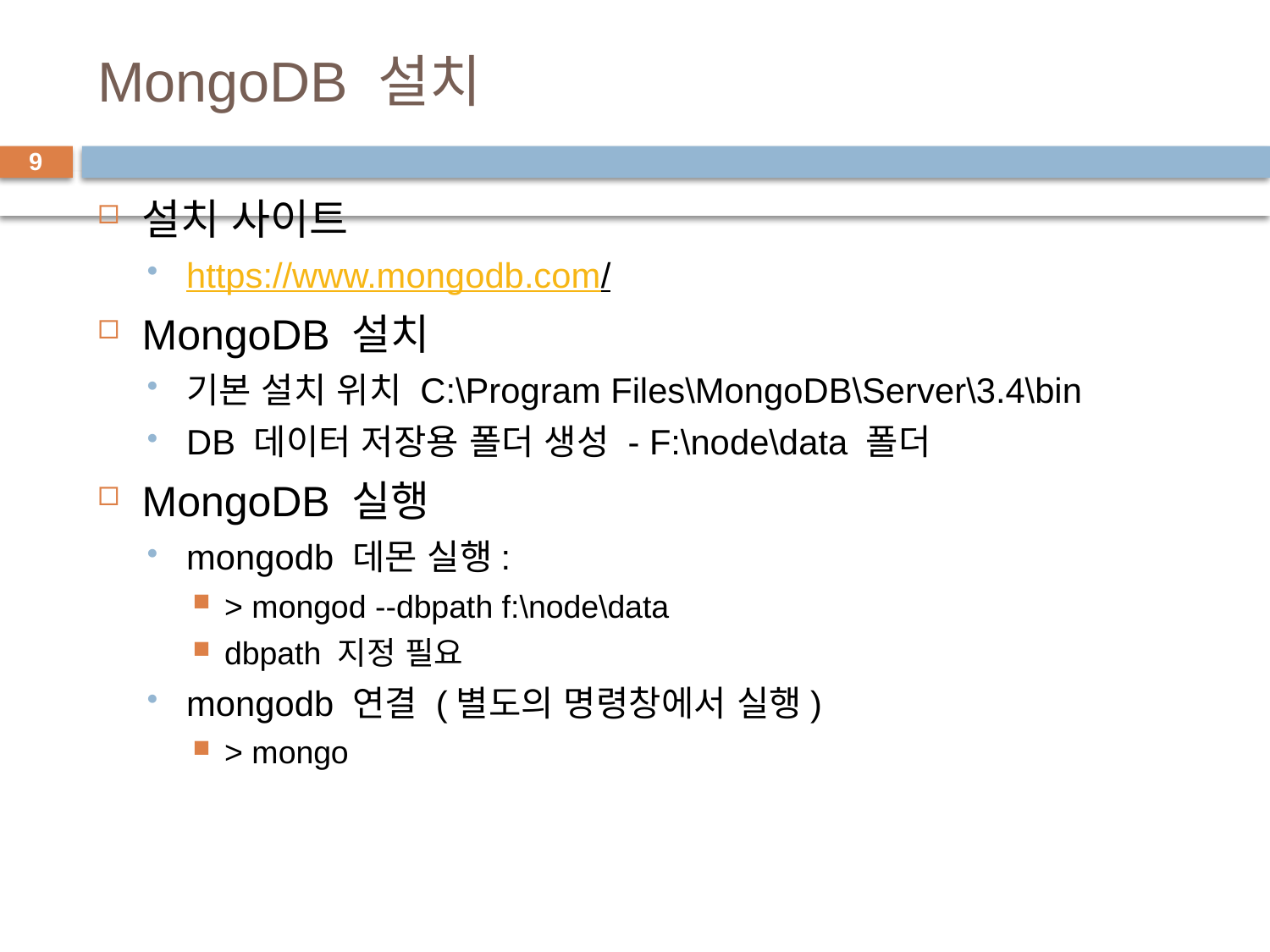

# MongoDB 설치
9
설치 사이트
https://www.mongodb.com/
MongoDB 설치
기본 설치 위치 C:\Program Files\MongoDB\Server\3.4\bin
DB 데이터 저장용 폴더 생성 - F:\node\data 폴더
MongoDB 실행
mongodb 데몬 실행:
> mongod --dbpath f:\node\data
dbpath 지정 필요
mongodb 연결 (별도의 명령창에서 실행)
> mongo